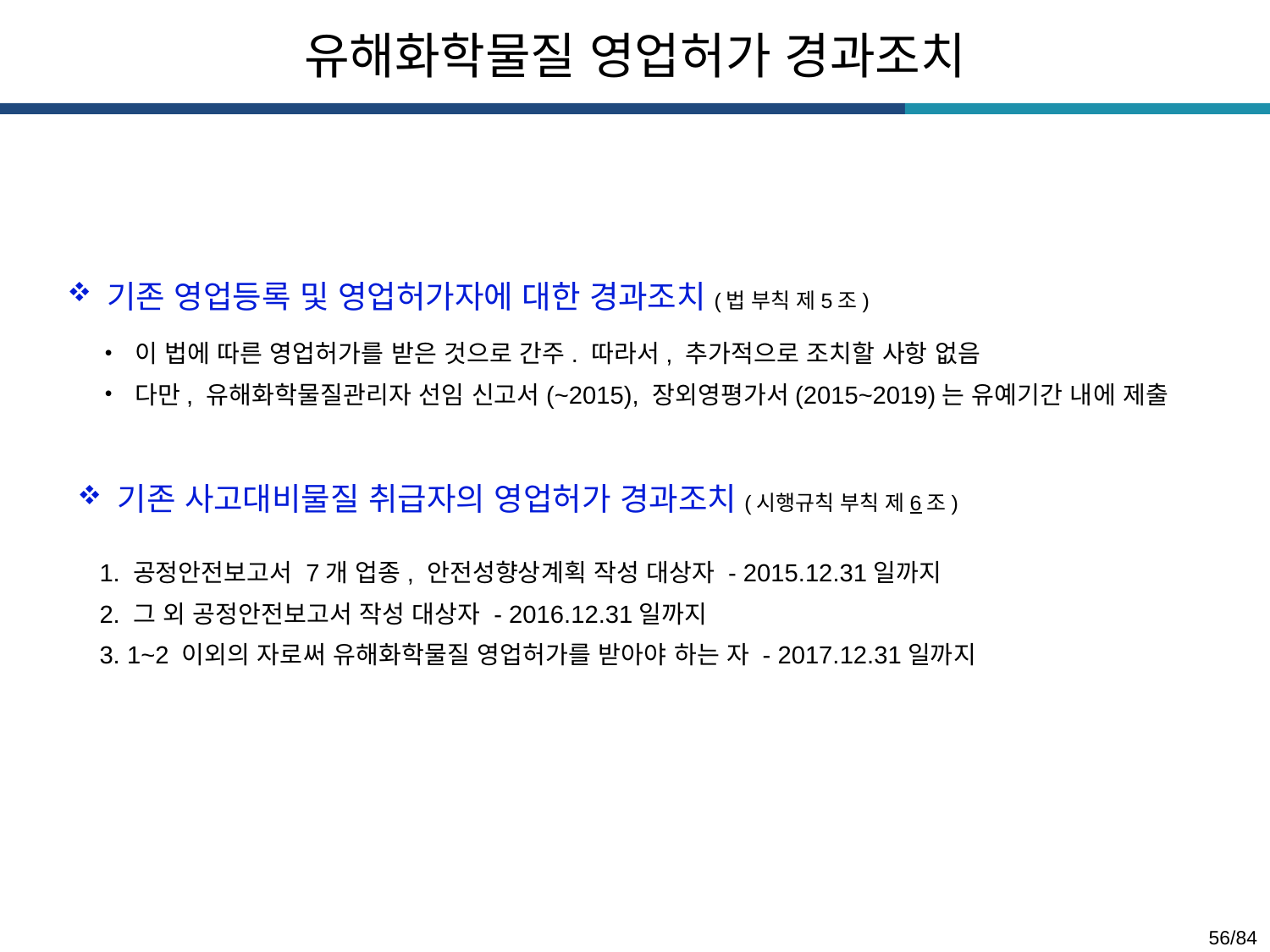

유해화학물질 영업허가 경과조치
기존 영업등록 및 영업허가자에 대한 경과조치(법 부칙 제5조)
이 법에 따른 영업허가를 받은 것으로 간주. 따라서, 추가적으로 조치할 사항 없음
다만, 유해화학물질관리자 선임 신고서(~2015), 장외영평가서(2015~2019)는 유예기간 내에 제출
기존 사고대비물질 취급자의 영업허가 경과조치(시행규칙 부칙 제6조)
1. 공정안전보고서 7개 업종, 안전성향상계획 작성 대상자 - 2015.12.31일까지
2. 그 외 공정안전보고서 작성 대상자 - 2016.12.31일까지
3. 1~2 이외의 자로써 유해화학물질 영업허가를 받아야 하는 자 - 2017.12.31일까지